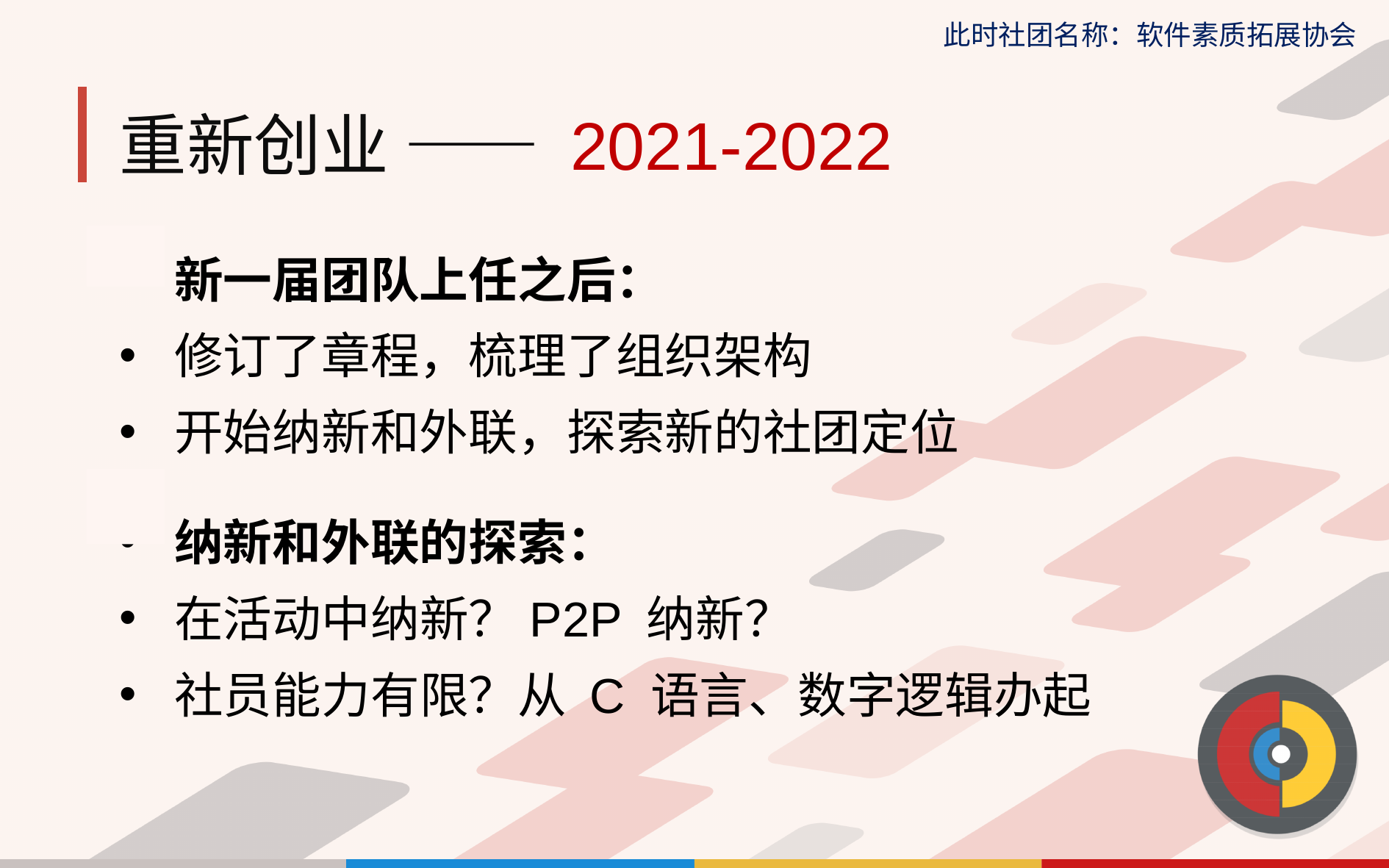

此时社团名称：软件素质拓展协会
# 重新创业 —— 2021-2022

新一届团队上任之后：
修订了章程，梳理了组织架构
开始纳新和外联，探索新的社团定位

纳新和外联的探索：
在活动中纳新？P2P 纳新？
社员能力有限？从 C 语言、数字逻辑办起